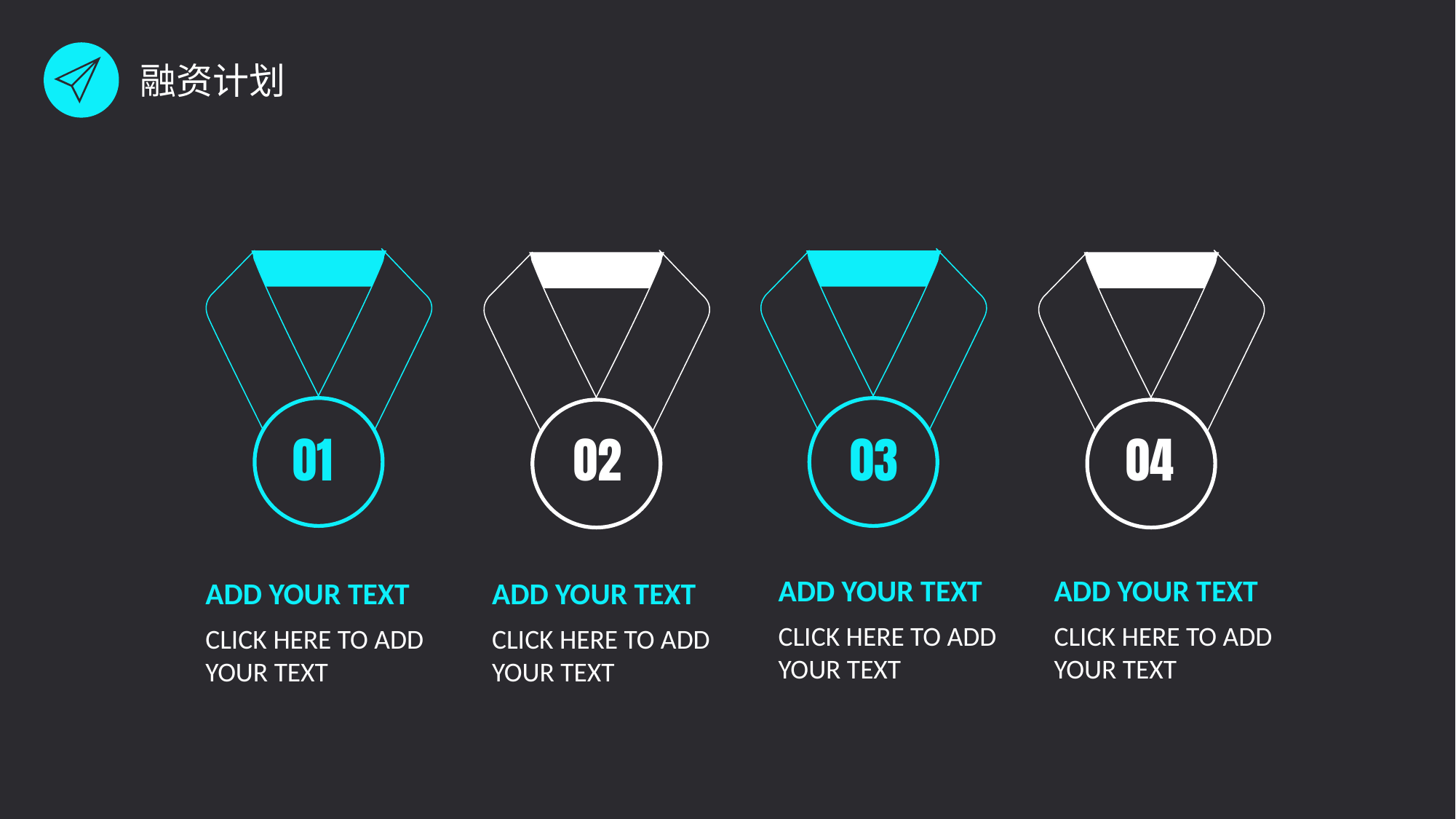

融资计划

01
04
02
03
ADD YOUR TEXT
ADD YOUR TEXT
ADD YOUR TEXT
ADD YOUR TEXT
CLICK HERE TO ADD YOUR TEXT
CLICK HERE TO ADD YOUR TEXT
CLICK HERE TO ADD YOUR TEXT
CLICK HERE TO ADD YOUR TEXT